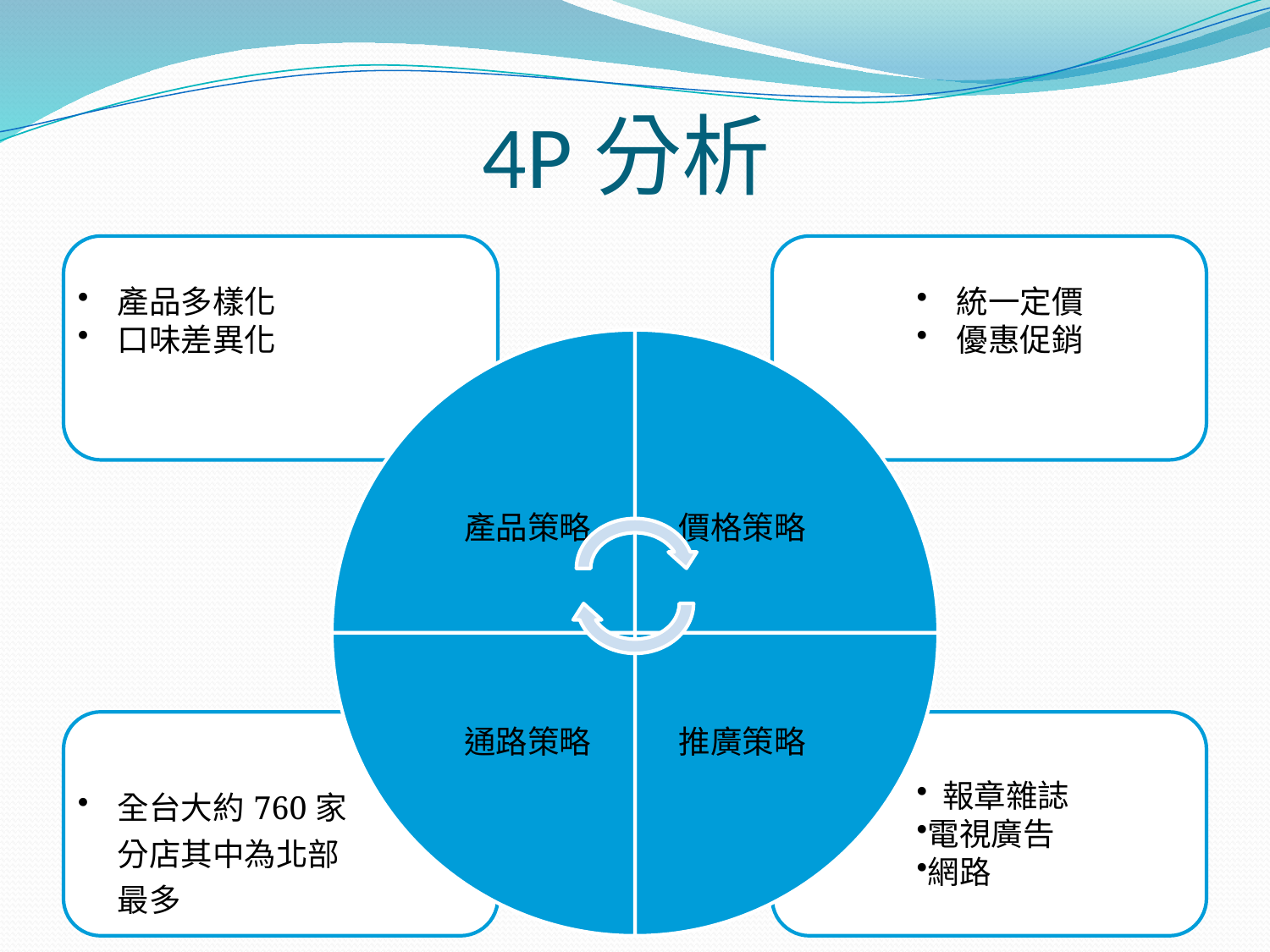

# 4P分析
產品策略
產品多樣化
價格策略
統一定價
推廣策略
通路策略
全台大約760家分店其中為北部最多
 報章雜誌
網路
口味差異化
優惠促銷
電視廣告